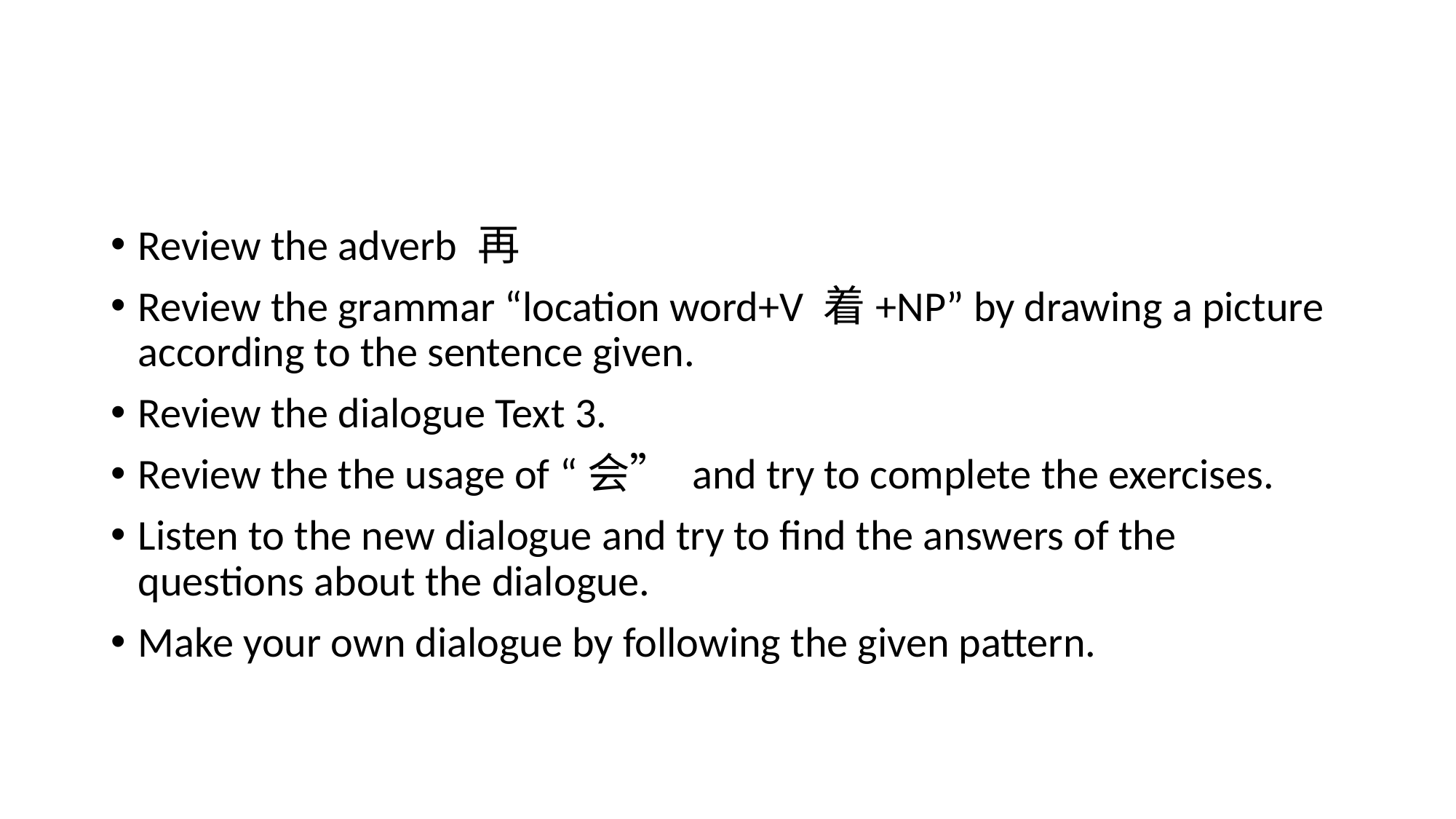

Review the adverb 再
Review the grammar “location word+V 着+NP” by drawing a picture according to the sentence given.
Review the dialogue Text 3.
Review the the usage of “会” and try to complete the exercises.
Listen to the new dialogue and try to find the answers of the questions about the dialogue.
Make your own dialogue by following the given pattern.